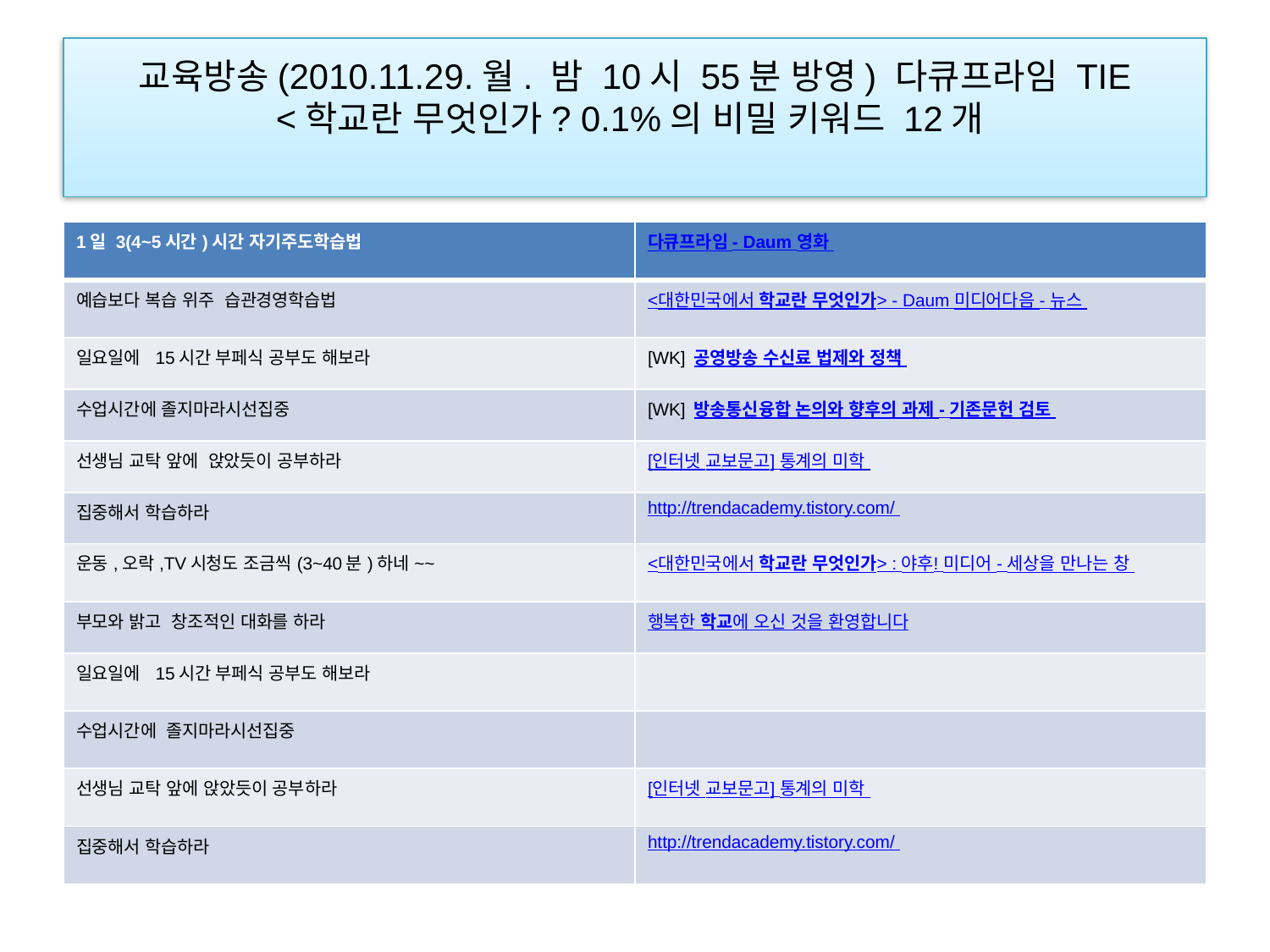

# 교육방송(2010.11.29.월. 밤 10시 55분 방영) 다큐프라임 TIE <학교란 무엇인가? 0.1%의 비밀 키워드 12개
| 1일 3(4~5시간)시간 자기주도학습법 | 다큐프라임 - Daum 영화 |
| --- | --- |
| 예습보다 복습 위주 습관경영학습법 | <대한민국에서 학교란 무엇인가> - Daum 미디어다음 - 뉴스 |
| 일요일에 15시간 부페식 공부도 해보라 | [WK] 공영방송 수신료 법제와 정책 |
| 수업시간에 졸지마라시선집중 | [WK] 방송통신융합 논의와 향후의 과제 - 기존문헌 검토 |
| 선생님 교탁 앞에 앉았듯이 공부하라 | [인터넷 교보문고] 통계의 미학 |
| 집중해서 학습하라 | http://trendacademy.tistory.com/ |
| 운동,오락,TV시청도 조금씩(3~40분)하네~~ | <대한민국에서 학교란 무엇인가> : 야후! 미디어 - 세상을 만나는 창 |
| 부모와 밝고 창조적인 대화를 하라 | 행복한 학교에 오신 것을 환영합니다 |
| 일요일에 15시간 부페식 공부도 해보라 |  |
| 수업시간에 졸지마라시선집중 |  |
| 선생님 교탁 앞에 앉았듯이 공부하라 | [인터넷 교보문고] 통계의 미학 |
| 집중해서 학습하라 | http://trendacademy.tistory.com/ |